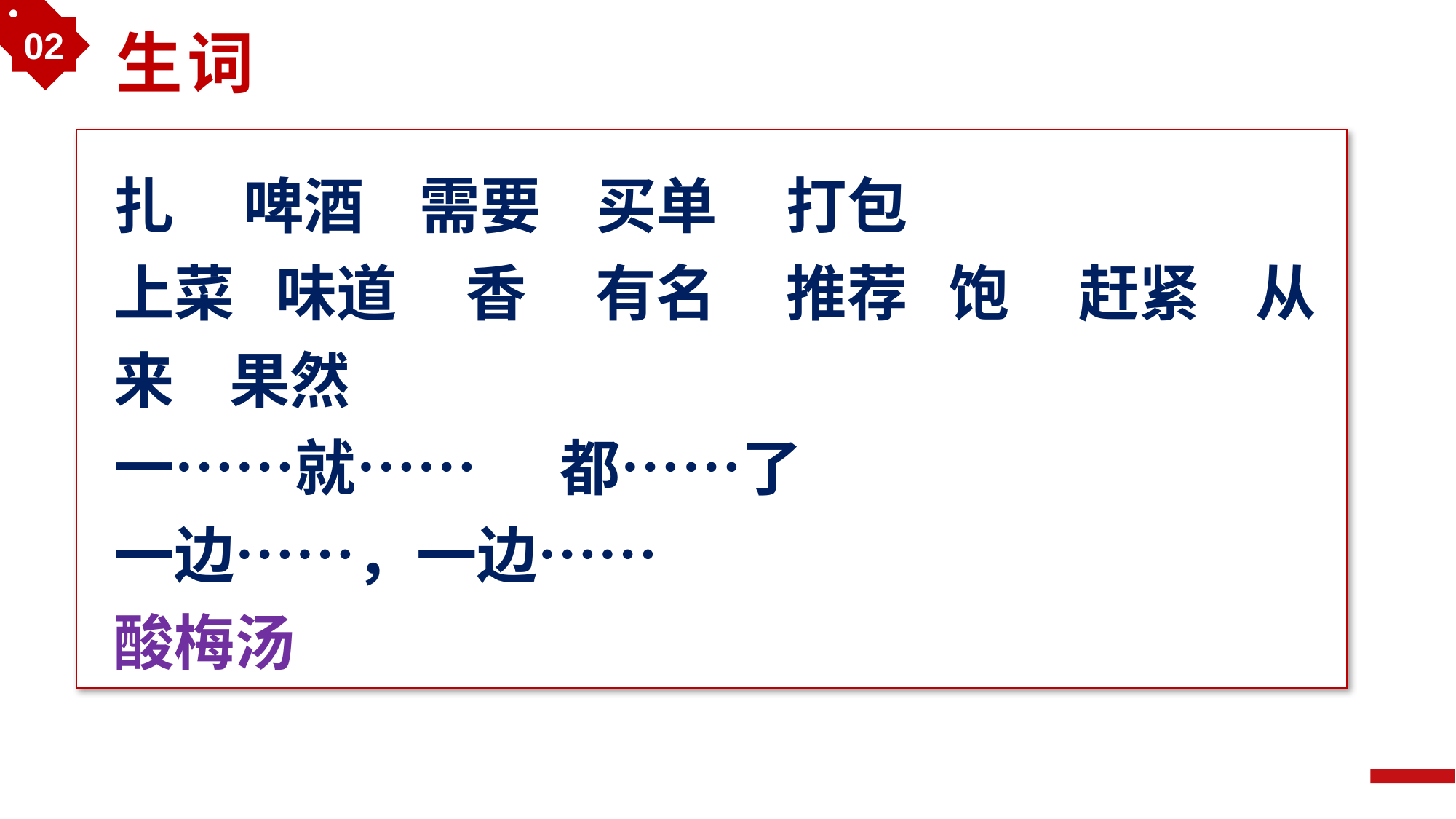

02
生词

扎     啤酒    需要    买单     打包
上菜   味道     香     有名     推荐   饱     赶紧    从来    果然
一……就……      都……了
一边……，一边……
酸梅汤
敲    敲门   和    跟    一样
空    有空   打算  事  星期天
清华大学